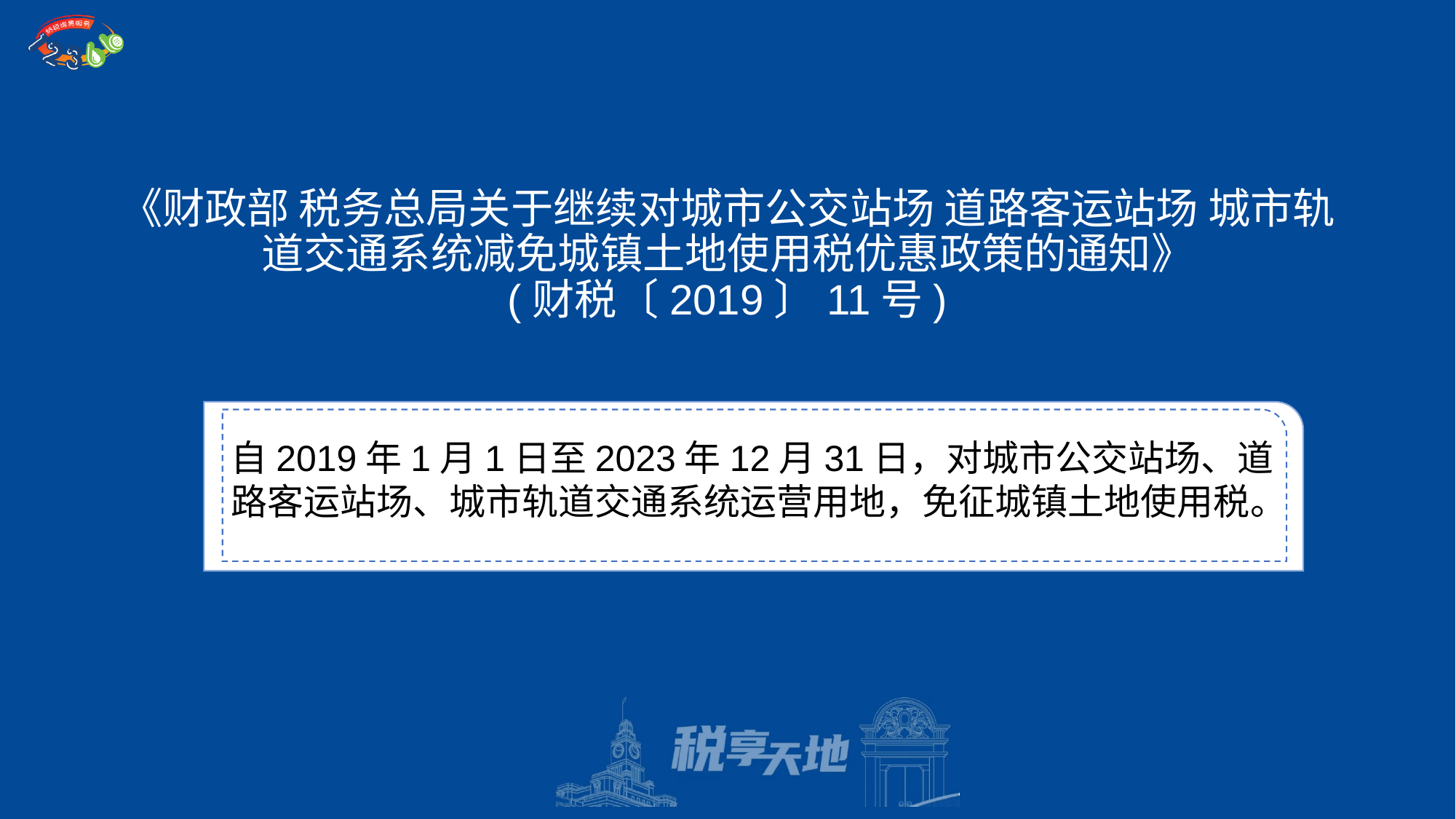

# 《财政部 税务总局关于继续对城市公交站场 道路客运站场 城市轨道交通系统减免城镇土地使用税优惠政策的通知》 (财税〔2019〕11号)

自2019年1月1日至2023年12月31日，对城市公交站场、道路客运站场、城市轨道交通系统运营用地，免征城镇土地使用税。